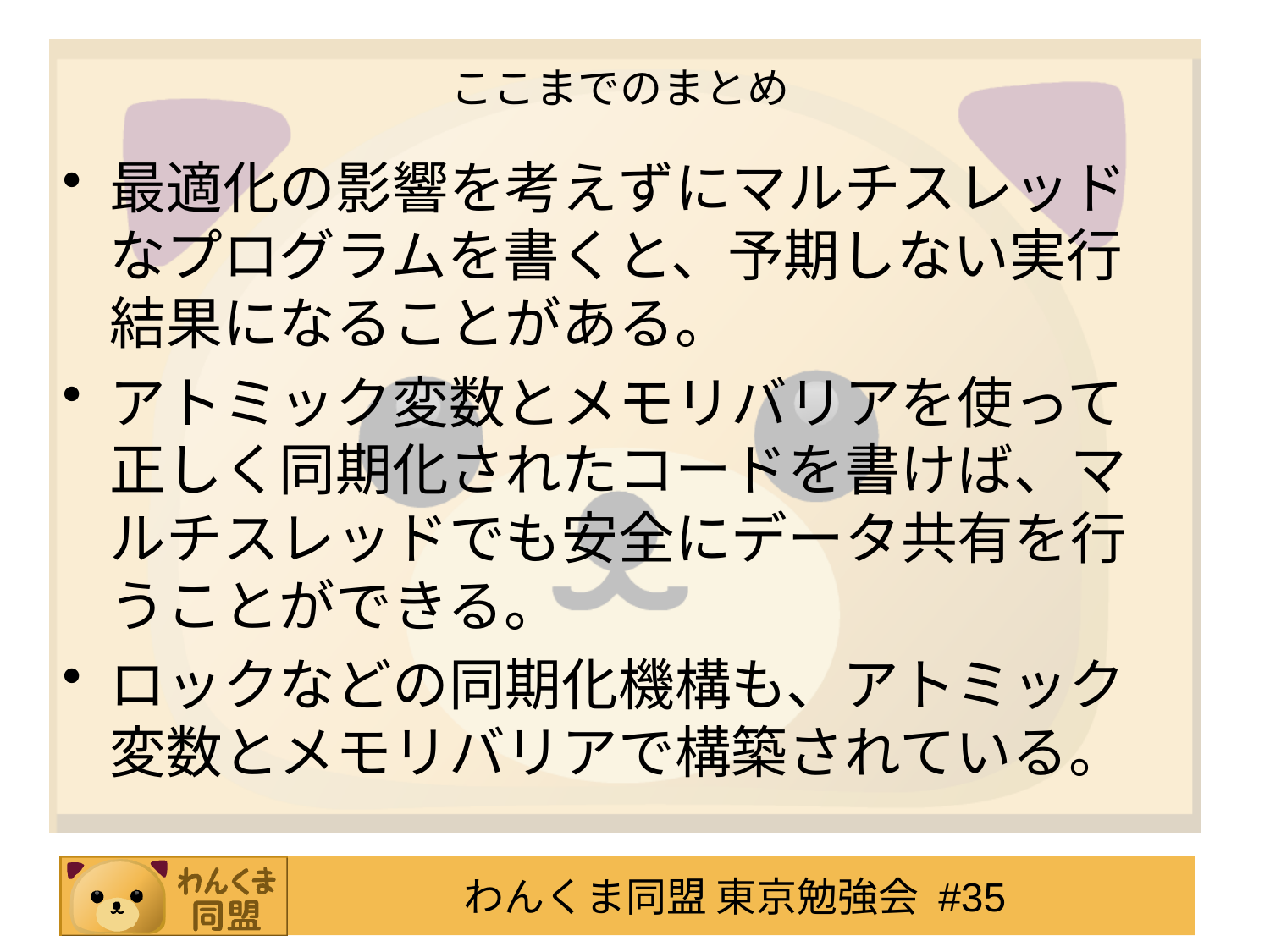

# ここまでのまとめ
最適化の影響を考えずにマルチスレッドなプログラムを書くと、予期しない実行結果になることがある。
アトミック変数とメモリバリアを使って正しく同期化されたコードを書けば、マルチスレッドでも安全にデータ共有を行うことができる。
ロックなどの同期化機構も、アトミック変数とメモリバリアで構築されている。